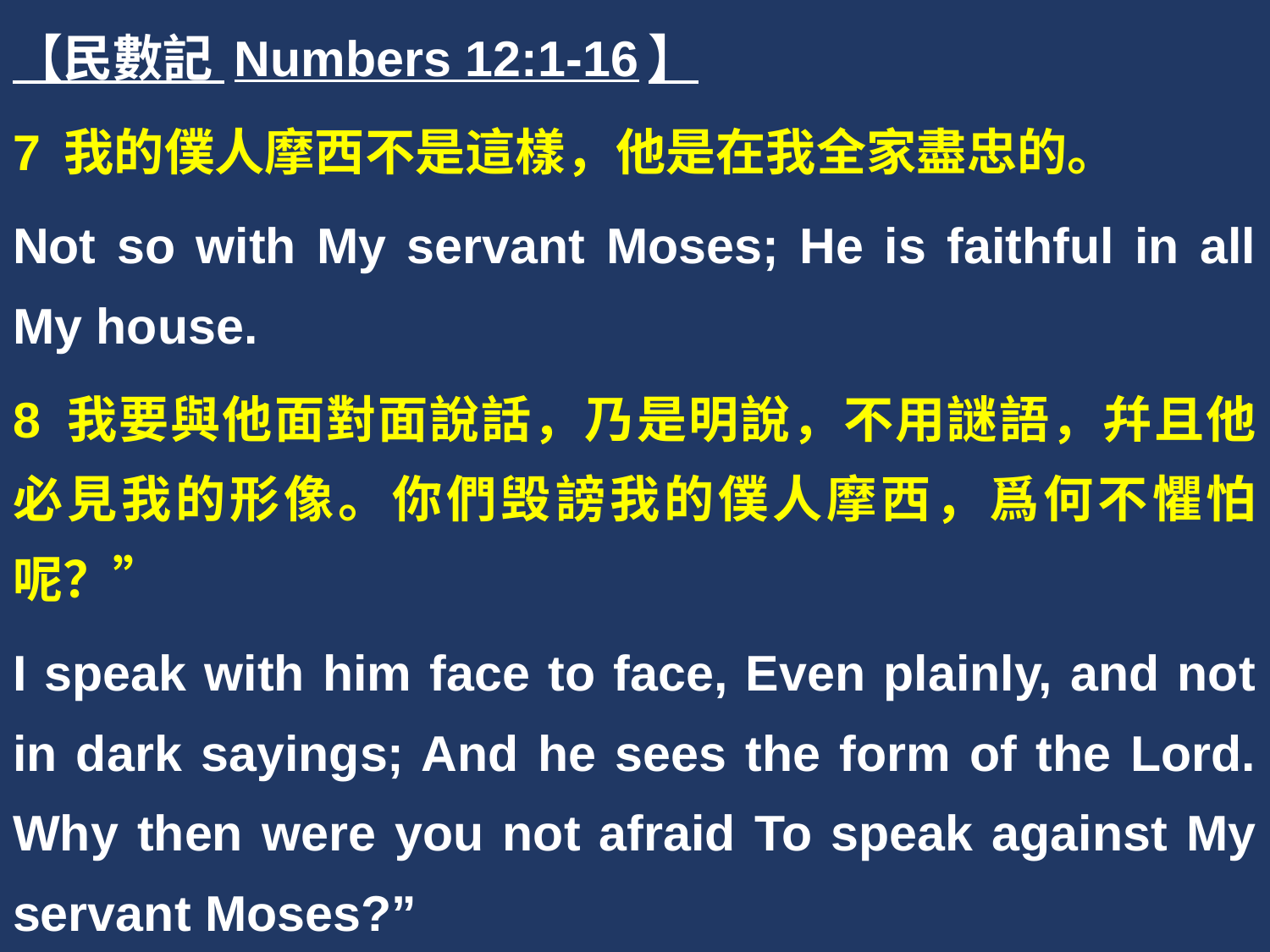

【民數記 Numbers 12:1-16】
7 我的僕人摩西不是這樣，他是在我全家盡忠的。
Not so with My servant Moses; He is faithful in all My house.
8 我要與他面對面說話，乃是明說，不用謎語，幷且他必見我的形像。你們毁謗我的僕人摩西，爲何不懼怕呢？”
I speak with him face to face, Even plainly, and not in dark sayings; And he sees the form of the Lord. Why then were you not afraid To speak against My servant Moses?”